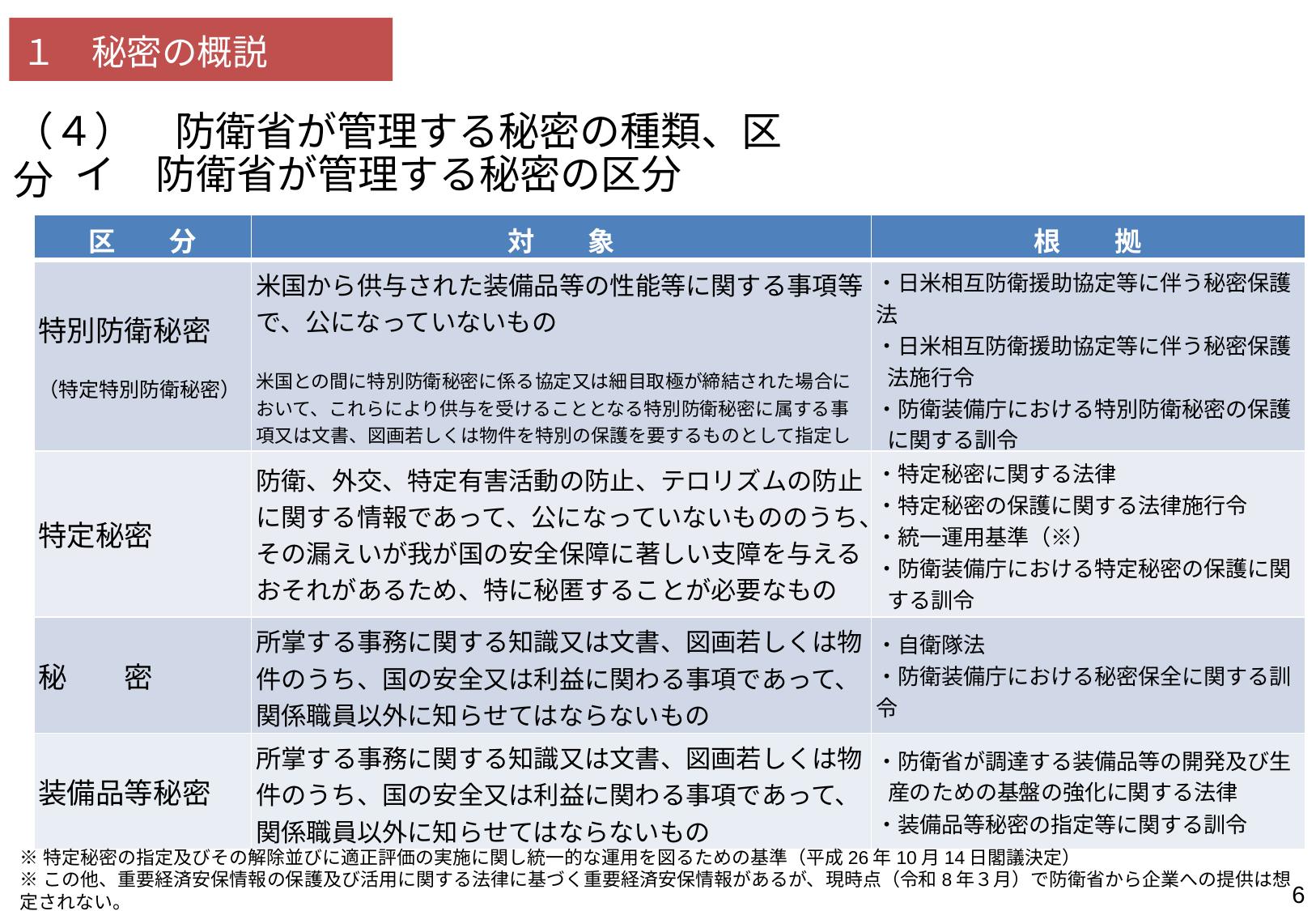

１　秘密の概説
（４）　防衛省が管理する秘密の種類、区分
 イ　防衛省が管理する秘密の区分
| 区　　分 | 対　　象 | 根　　拠 |
| --- | --- | --- |
| 特別防衛秘密 （特定特別防衛秘密） | 米国から供与された装備品等の性能等に関する事項等で、公になっていないもの 米国との間に特別防衛秘密に係る協定又は細目取極が締結された場合において、これらにより供与を受けることとなる特別防衛秘密に属する事項又は文書、図画若しくは物件を特別の保護を要するものとして指定したもの | ・日米相互防衛援助協定等に伴う秘密保護法 ・日米相互防衛援助協定等に伴う秘密保護法施行令 ・防衛装備庁における特別防衛秘密の保護に関する訓令 |
| 特定秘密 | 防衛、外交、特定有害活動の防止、テロリズムの防止に関する情報であって、公になっていないもののうち、その漏えいが我が国の安全保障に著しい支障を与えるおそれがあるため、特に秘匿することが必要なもの | ・特定秘密に関する法律 ・特定秘密の保護に関する法律施行令 ・統一運用基準（※） ・防衛装備庁における特定秘密の保護に関する訓令 |
| 秘　　密 | 所掌する事務に関する知識又は文書、図画若しくは物件のうち、国の安全又は利益に関わる事項であって、関係職員以外に知らせてはならないもの | ・自衛隊法 ・防衛装備庁における秘密保全に関する訓令 |
| 装備品等秘密 | 所掌する事務に関する知識又は文書、図画若しくは物件のうち、国の安全又は利益に関わる事項であって、関係職員以外に知らせてはならないもの | ・防衛省が調達する装備品等の開発及び生産のための基盤の強化に関する法律 ・装備品等秘密の指定等に関する訓令 |
| 24 | 特別防衛秘密／特定秘密／装備品等秘密に関する法律、政令、訓令、事務次官通達その他関係規則の条文の内容、解説が記載されているか。 |
| --- | --- |
※特定秘密の指定及びその解除並びに適正評価の実施に関し統一的な運用を図るための基準（平成26年10月14日閣議決定）
※この他、重要経済安保情報の保護及び活用に関する法律に基づく重要経済安保情報があるが、現時点（令和8年３月）で防衛省から企業への提供は想定されない。
6